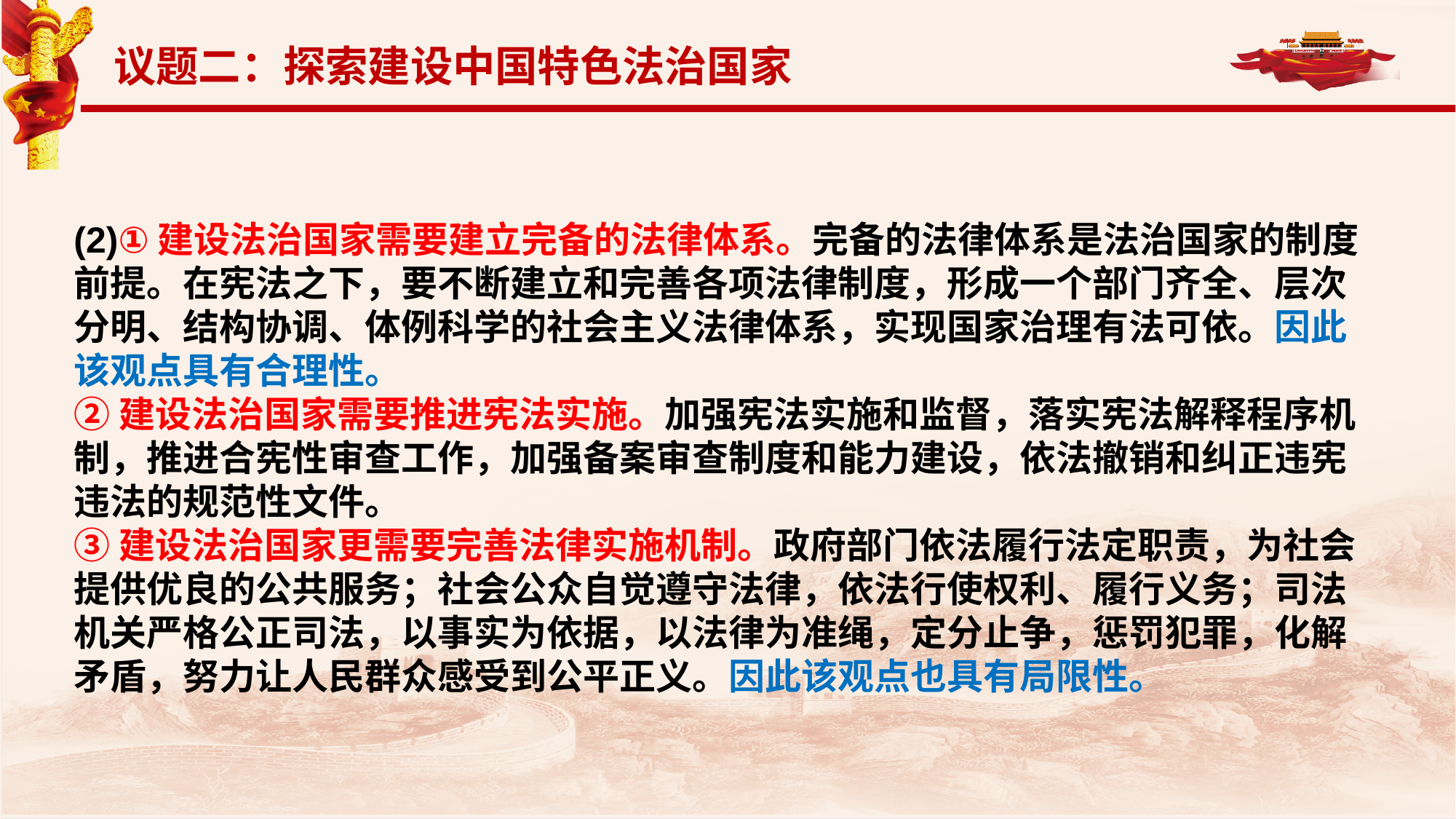

议题二：探索建设中国特色法治国家
(2)①建设法治国家需要建立完备的法律体系。完备的法律体系是法治国家的制度前提。在宪法之下，要不断建立和完善各项法律制度，形成一个部门齐全、层次分明、结构协调、体例科学的社会主义法律体系，实现国家治理有法可依。因此该观点具有合理性。
②建设法治国家需要推进宪法实施。加强宪法实施和监督，落实宪法解释程序机制，推进合宪性审查工作，加强备案审查制度和能力建设，依法撤销和纠正违宪违法的规范性文件。
③建设法治国家更需要完善法律实施机制。政府部门依法履行法定职责，为社会提供优良的公共服务；社会公众自觉遵守法律，依法行使权利、履行义务；司法机关严格公正司法，以事实为依据，以法律为准绳，定分止争，惩罚犯罪，化解矛盾，努力让人民群众感受到公平正义。因此该观点也具有局限性。